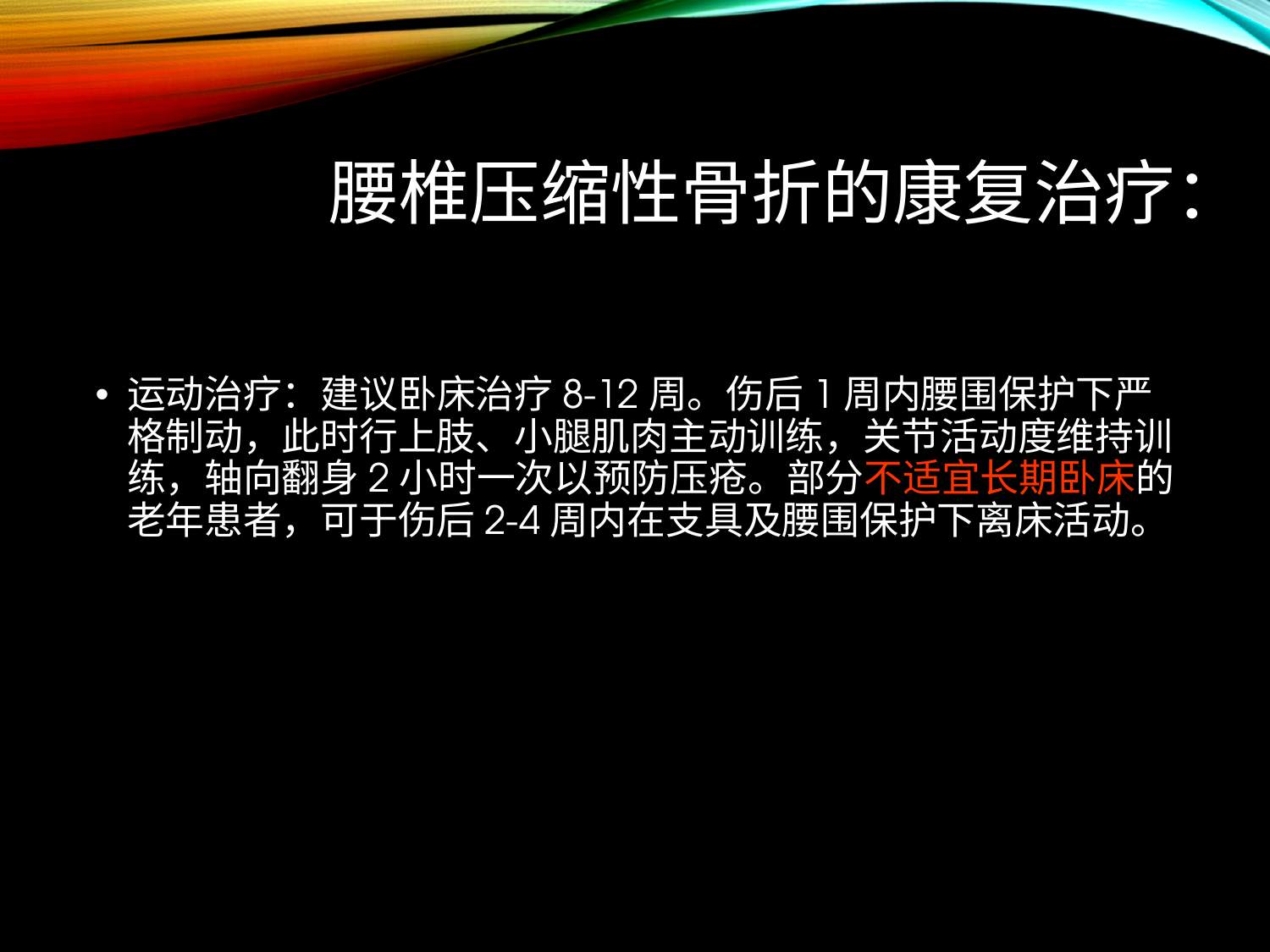

# 腰椎压缩性骨折的康复治疗：

运动治疗：建议卧床治疗8-12周。伤后1周内腰围保护下严格制动，此时行上肢、小腿肌肉主动训练，关节活动度维持训练，轴向翻身2小时一次以预防压疮。部分不适宜长期卧床的老年患者，可于伤后2-4周内在支具及腰围保护下离床活动。